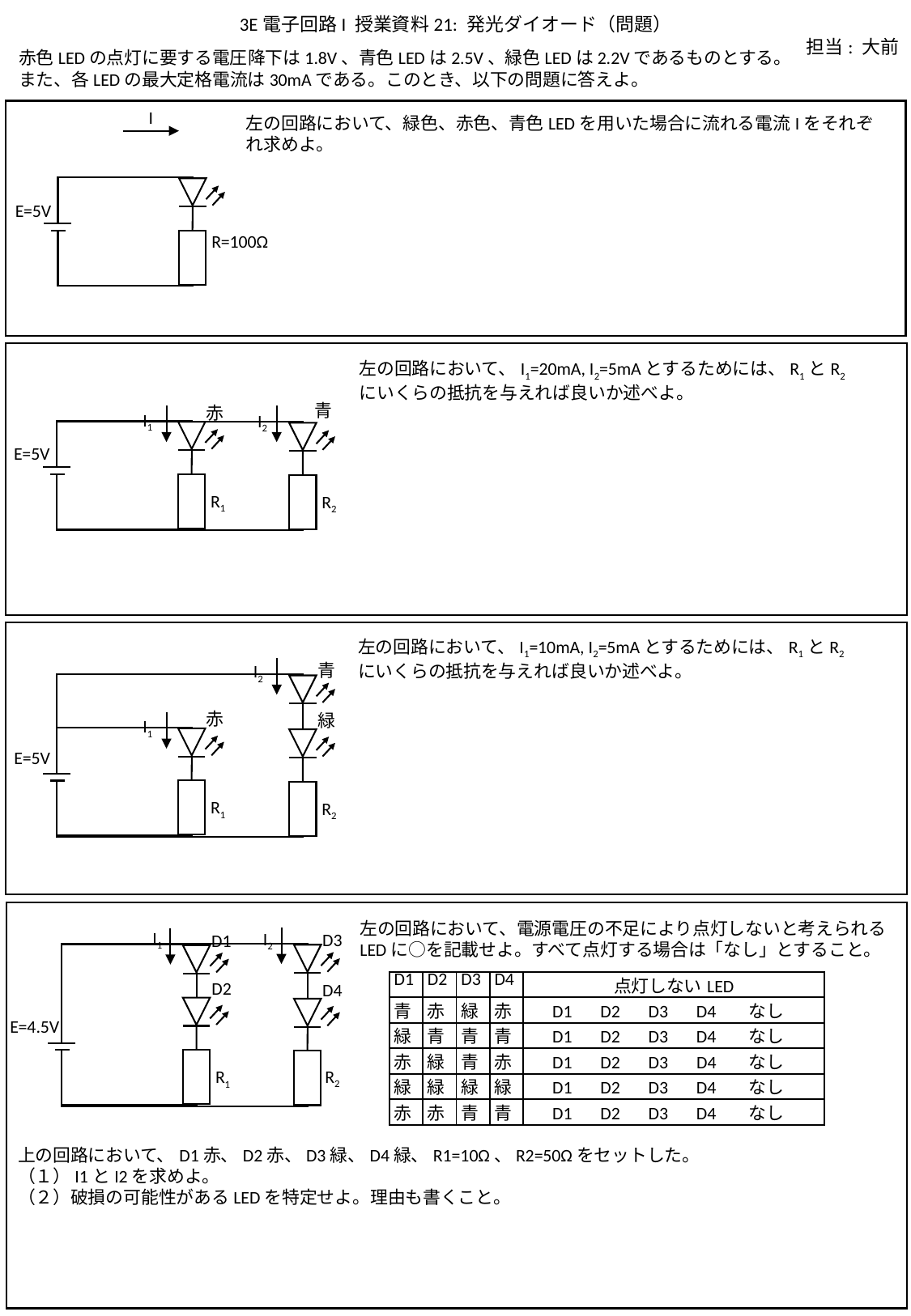

3E電子回路I 授業資料21: 発光ダイオード（問題）
担当: 大前
赤色LEDの点灯に要する電圧降下は1.8V、青色LEDは2.5V、緑色LEDは2.2Vであるものとする。
また、各LEDの最大定格電流は30mAである。このとき、以下の問題に答えよ。
I

左の回路において、緑色、赤色、青色LEDを用いた場合に流れる電流Iをそれぞれ求めよ。

E=5V

R=100Ω

左の回路において、I1=20mA, I2=5mAとするためには、R1とR2にいくらの抵抗を与えれば良いか述べよ。
青
赤
I1
I2

E=5V

R1
R2

左の回路において、I1=10mA, I2=5mAとするためには、R1とR2にいくらの抵抗を与えれば良いか述べよ。
青
I2

赤
緑
I1

E=5V

R1
R2

左の回路において、電源電圧の不足により点灯しないと考えられるLEDに○を記載せよ。すべて点灯する場合は「なし」とすること。
I1
I2
D3
D1

D2
| D1 | D2 | D3 | D4 | 点灯しないLED |
| --- | --- | --- | --- | --- |
| 青 | 赤 | 緑 | 赤 | D1 D2 D3 D4 なし |
| 緑 | 青 | 青 | 青 | D1 D2 D3 D4 なし |
| 赤 | 緑 | 青 | 赤 | D1 D2 D3 D4 なし |
| 緑 | 緑 | 緑 | 緑 | D1 D2 D3 D4 なし |
| 赤 | 赤 | 青 | 青 | D1 D2 D3 D4 なし |
D4

E=4.5V

R2
R1
上の回路において、D1赤、D2赤、D3緑、D4緑、R1=10Ω、R2=50Ωをセットした。
（１）I1とI2を求めよ。
（２）破損の可能性があるLEDを特定せよ。理由も書くこと。